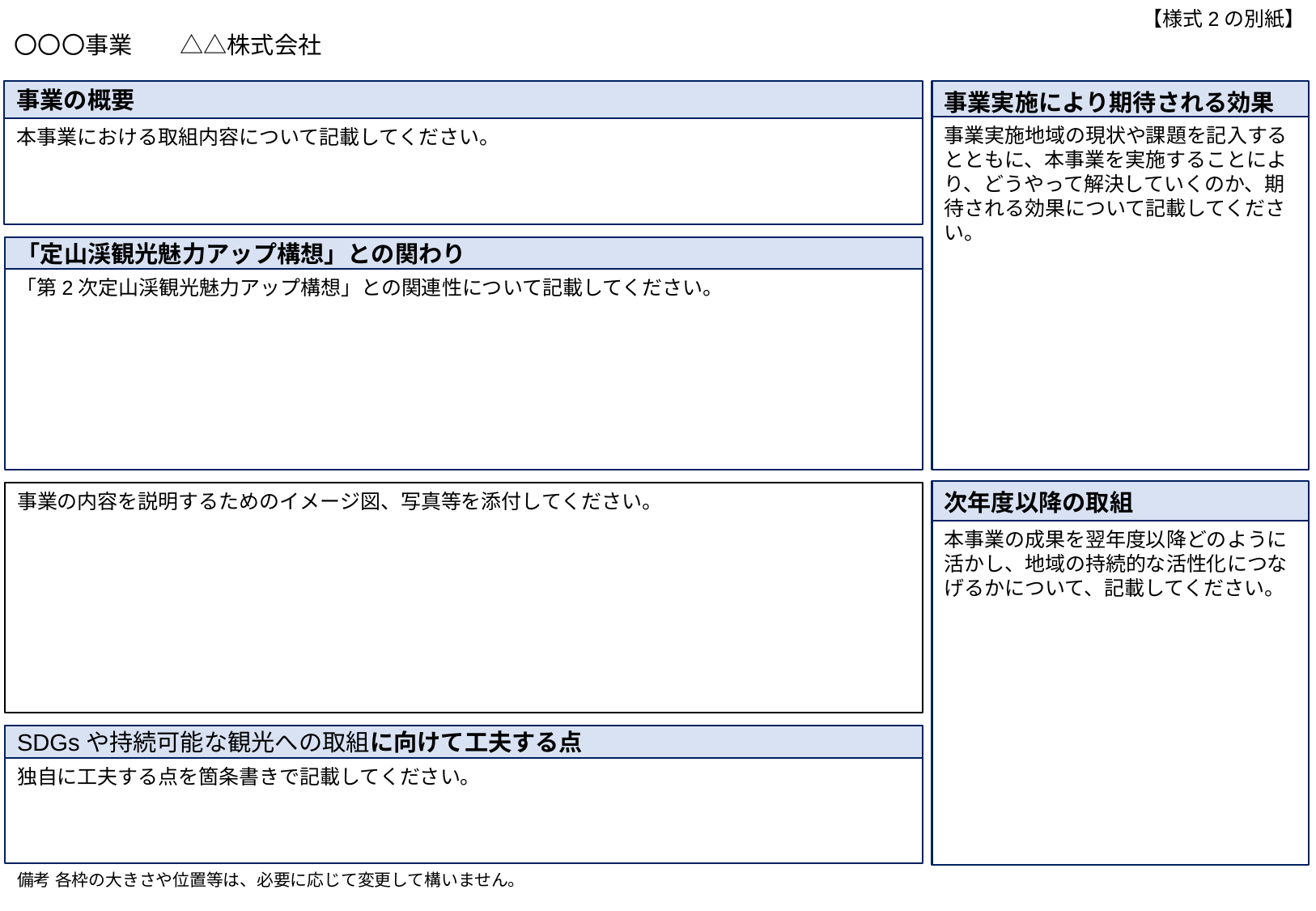

【様式2の別紙】
# 〇〇〇事業　　△△株式会社
事業の概要
事業実施により期待される効果
事業実施地域の現状や課題を記入するとともに、本事業を実施することにより、どうやって解決していくのか、期待される効果について記載してください。
本事業における取組内容について記載してください。
「定山渓観光魅力アップ構想」との関わり
「第2次定山渓観光魅力アップ構想」との関連性について記載してください。
次年度以降の取組
事業の内容を説明するためのイメージ図、写真等を添付してください。

本事業の成果を翌年度以降どのように活かし、地域の持続的な活性化につなげるかについて、記載してください。
SDGsや持続可能な観光への取組に向けて工夫する点
独自に工夫する点を箇条書きで記載してください。
備考 各枠の大きさや位置等は、必要に応じて変更して構いません。